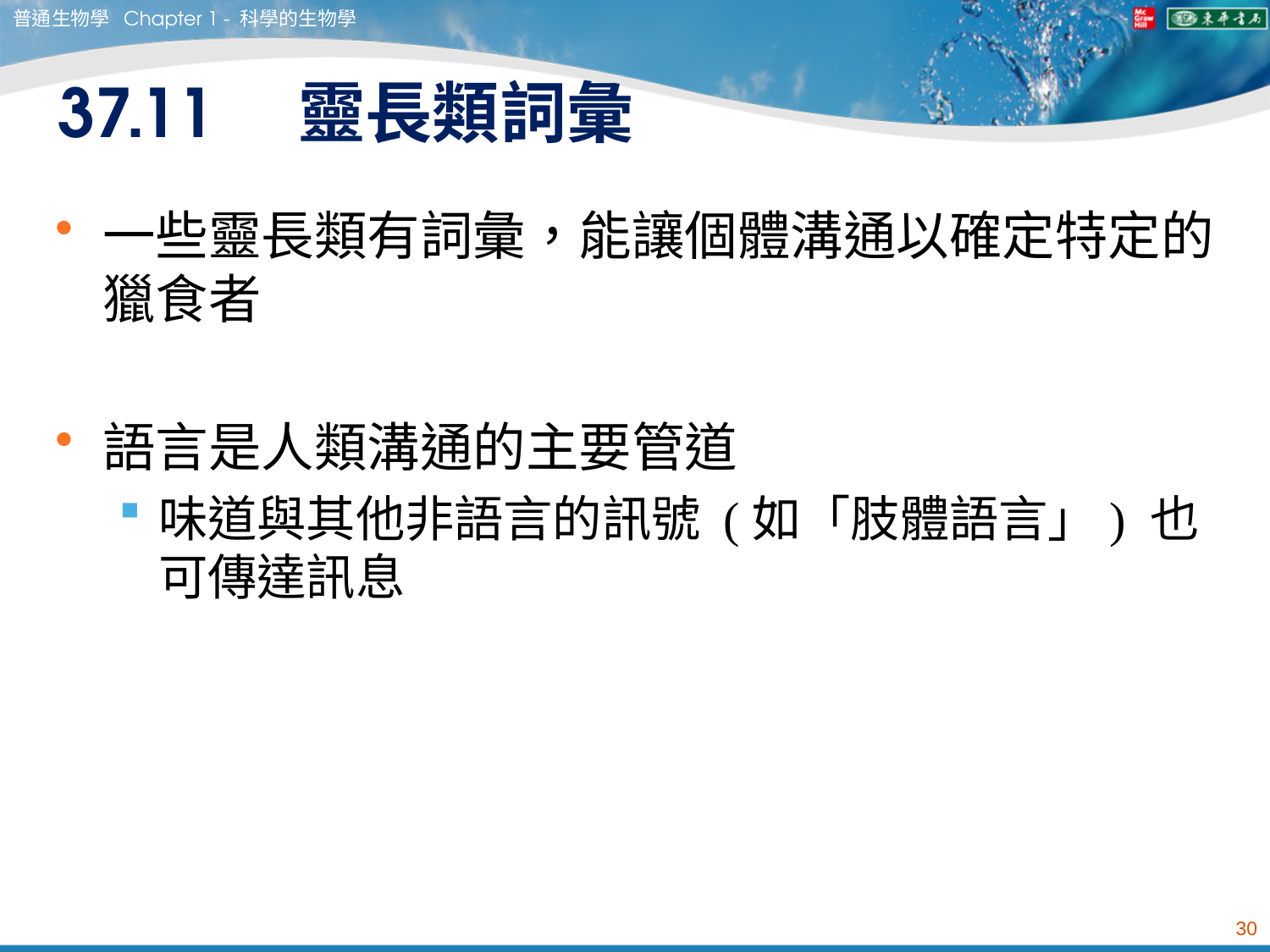

普通生物學  Chapter 1 - 科學的生物學
# 37.11　靈長類詞彙
一些靈長類有詞彙，能讓個體溝通以確定特定的獵食者

語言是人類溝通的主要管道
味道與其他非語言的訊號 (如「肢體語言」) 也可傳達訊息
30